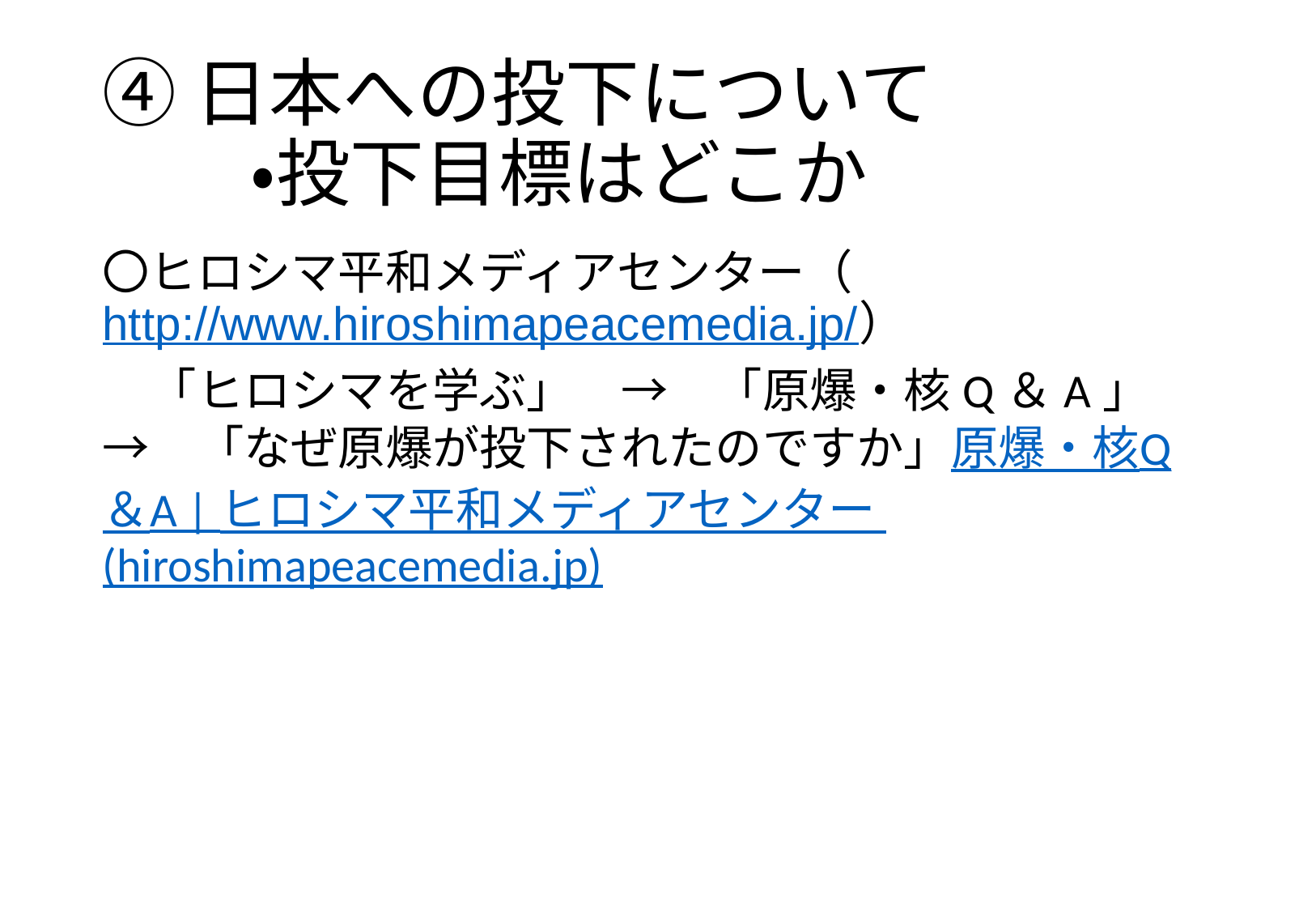

# ④日本への投下について 　　・投下目標はどこか
〇ヒロシマ平和メディアセンター（http://www.hiroshimapeacemedia.jp/）
　「ヒロシマを学ぶ」　→　「原爆・核Q＆A」　→　「なぜ原爆が投下されたのですか」原爆・核Q＆A | ヒロシマ平和メディアセンター (hiroshimapeacemedia.jp)